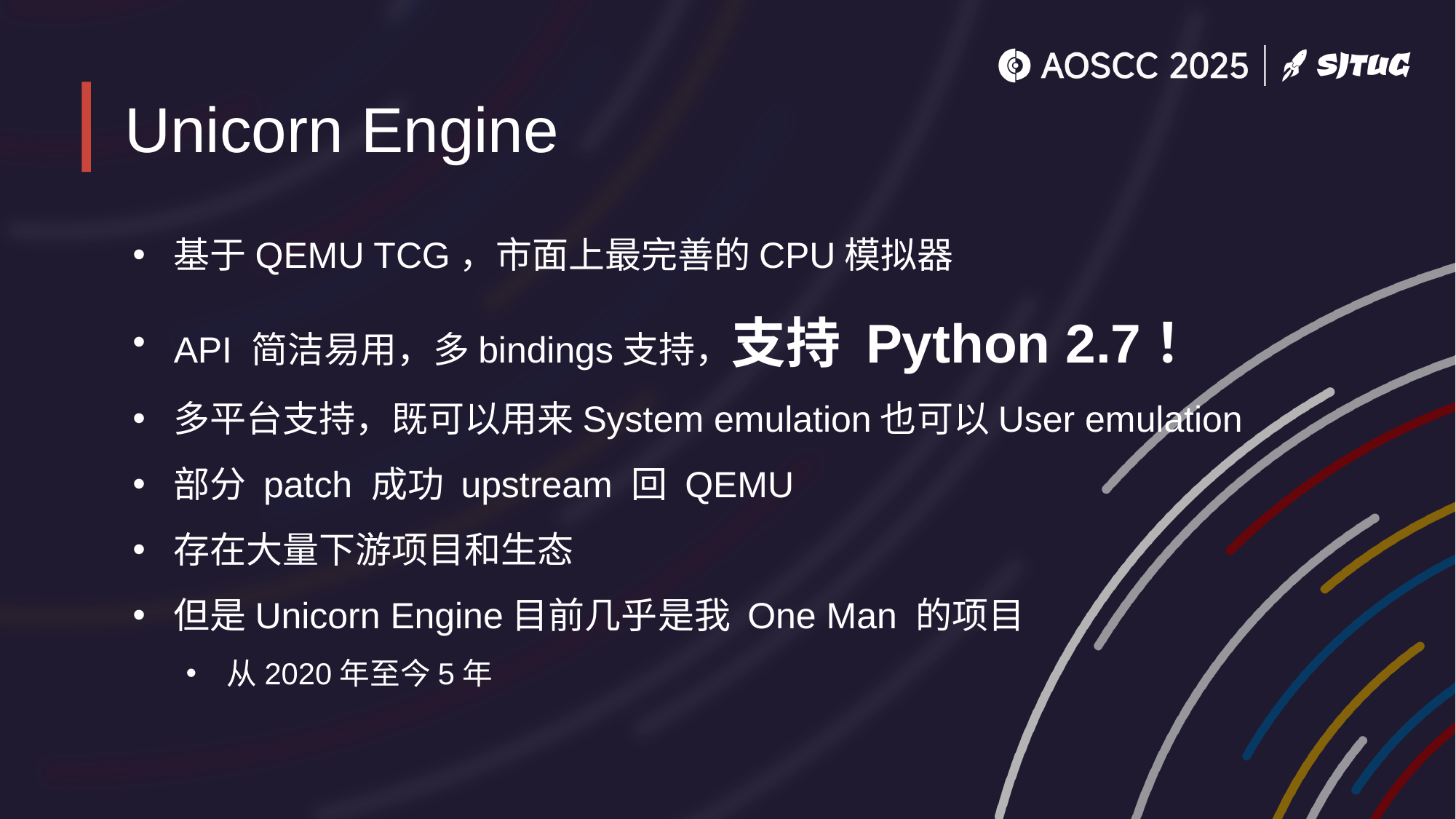

# Unicorn Engine
基于QEMU TCG，市面上最完善的CPU模拟器
API 简洁易用，多bindings支持，支持 Python 2.7！
多平台支持，既可以用来System emulation也可以User emulation
部分 patch 成功 upstream 回 QEMU
存在大量下游项目和生态
但是Unicorn Engine目前几乎是我 One Man 的项目
从2020年至今5年